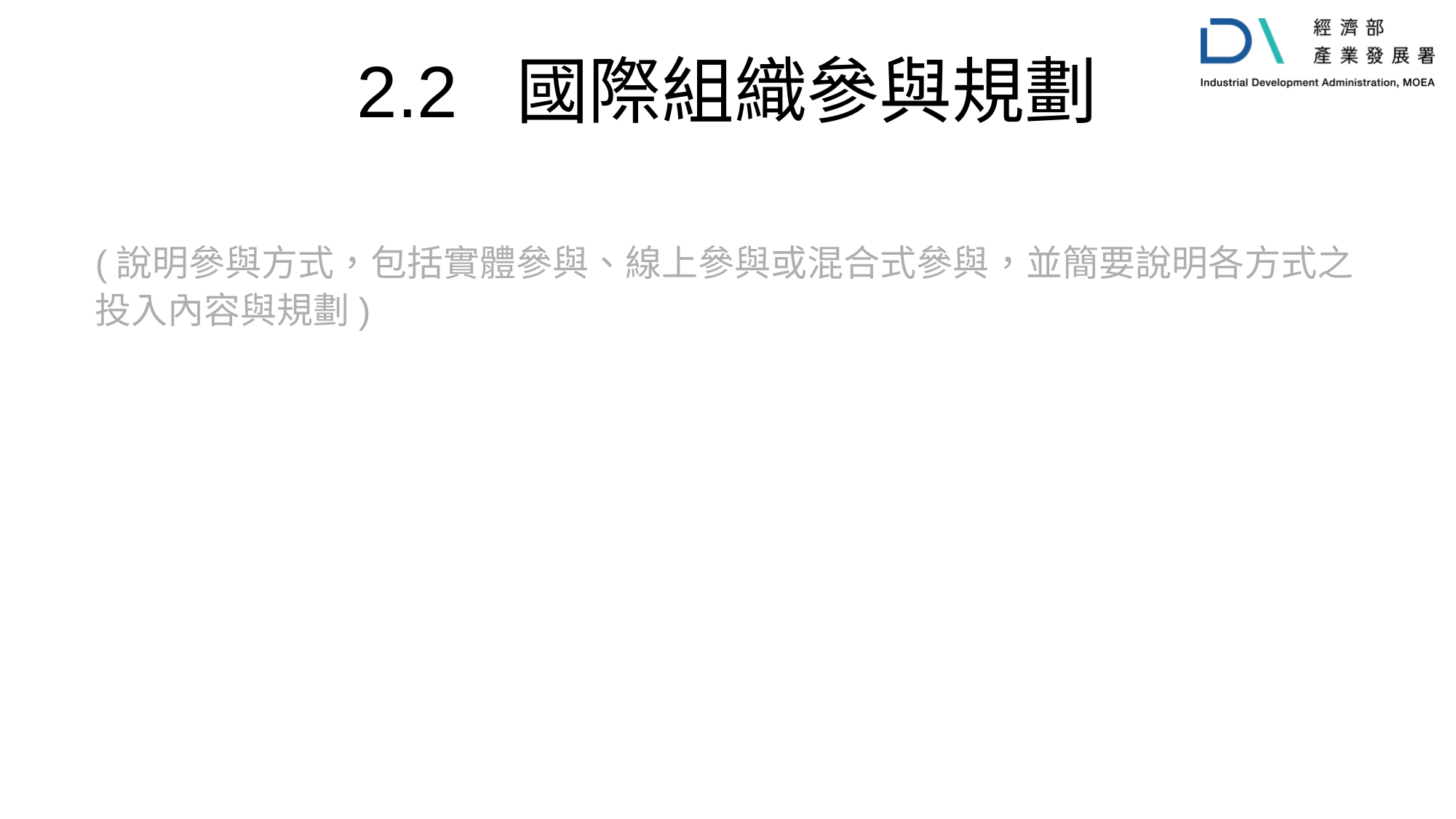

2.2  國際組織參與規劃
(說明參與方式，包括實體參與、線上參與或混合式參與，並簡要說明各方式之投入內容與規劃)